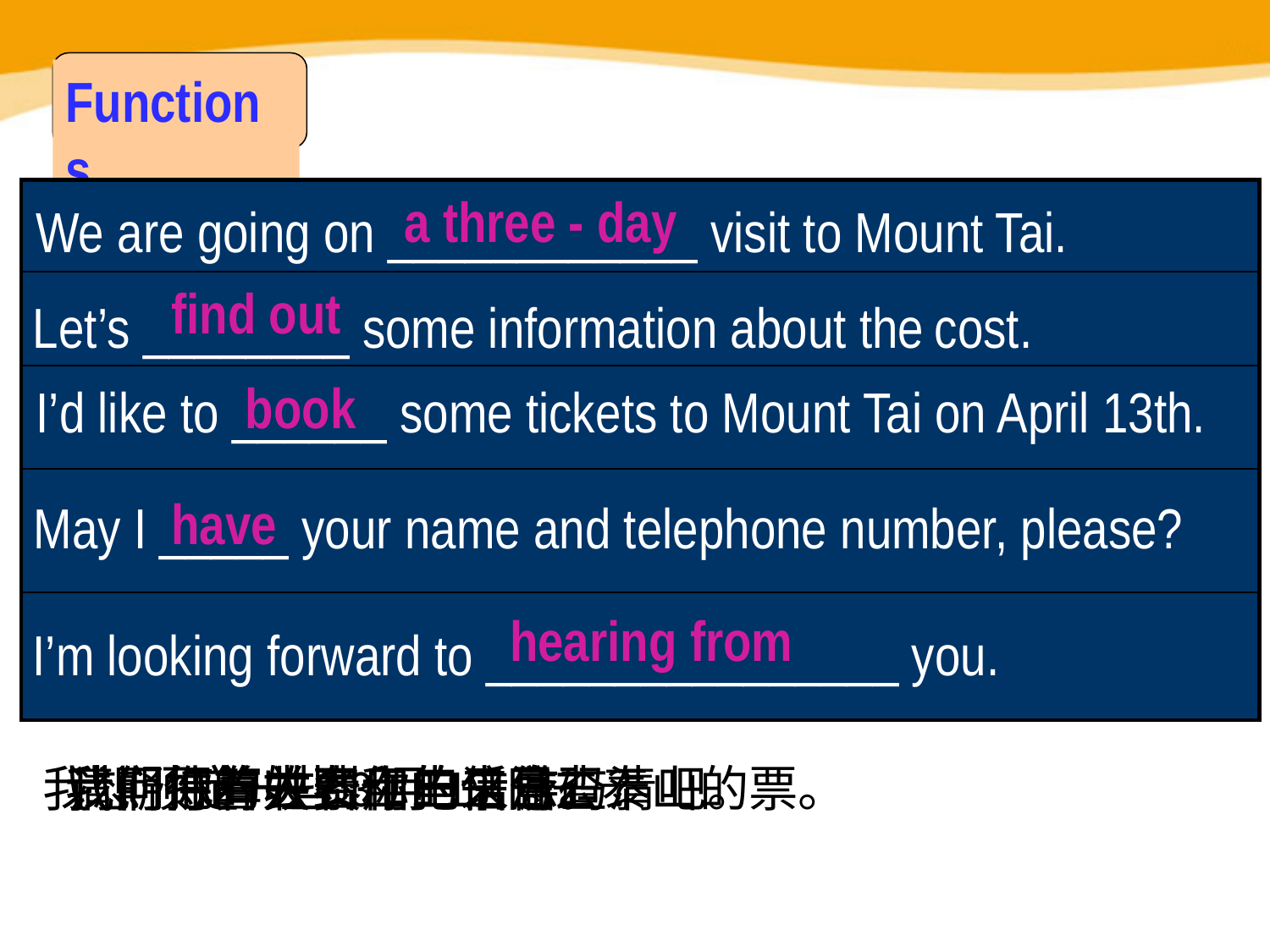

Functions
|  |
| --- |
|  |
|  |
|  |
|  |
a three - day
We are going on ____________ visit to Mount Tai.
find out
Let’s ________ some information about the cost.
book
I’d like to ______ some tickets to Mount Tai on April 13th.
have
May I _____ your name and telephone number, please?
hearing from
I’m looking forward to ________________ you.
我们打算去泰山三日游。
我们把有关费用的信息查清吧。
我想预定一些3月13日去泰山的票。
请问你的姓名和电话号码？
我期待着收到你的来信。